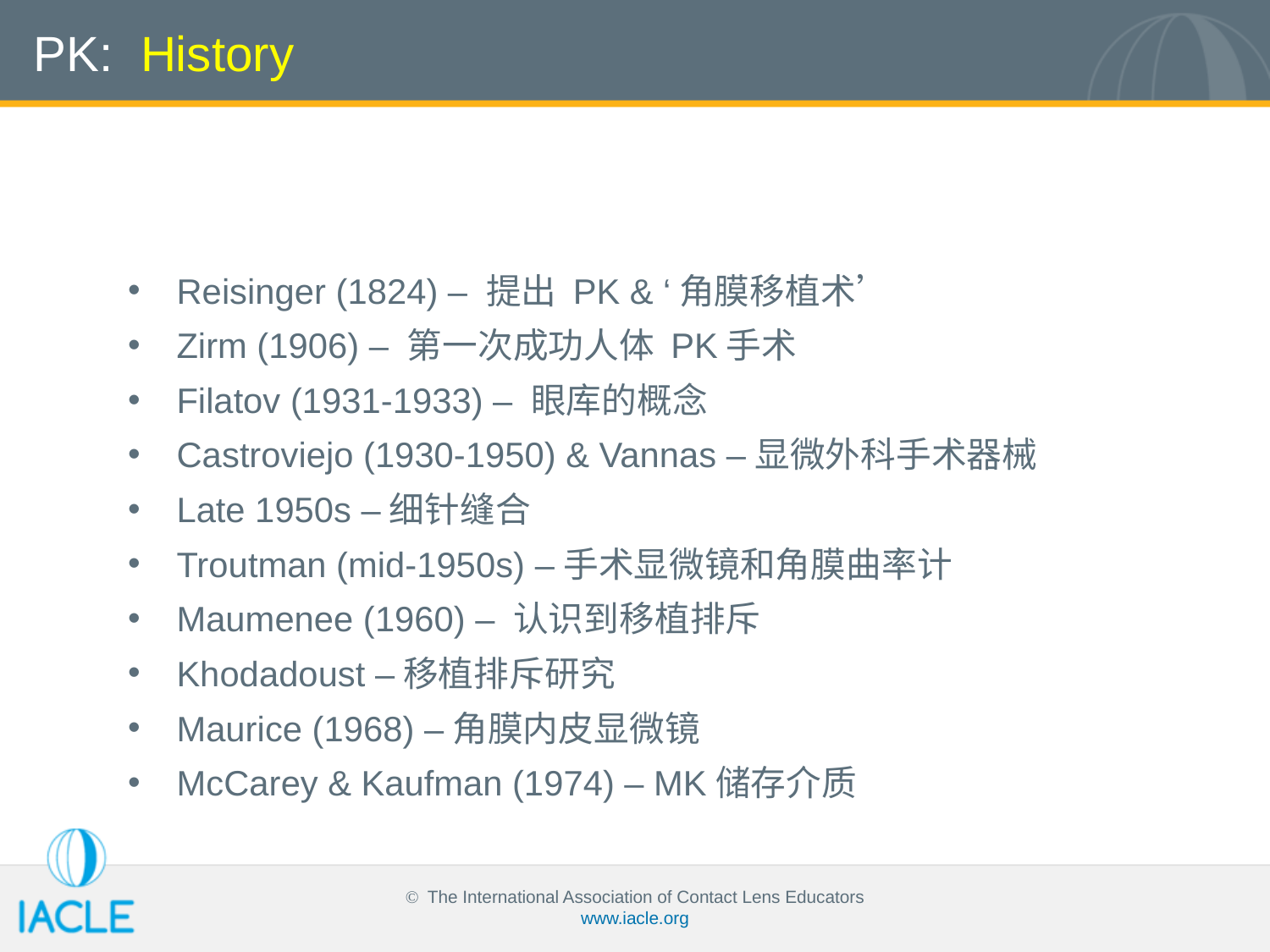

# PK:  History
Reisinger (1824) – 提出 PK & ‘角膜移植术’
Zirm (1906) – 第一次成功人体 PK手术
Filatov (1931-1933) – 眼库的概念
Castroviejo (1930-1950) & Vannas –显微外科手术器械
Late 1950s –细针缝合
Troutman (mid-1950s) –手术显微镜和角膜曲率计
Maumenee (1960) – 认识到移植排斥
Khodadoust –移植排斥研究
Maurice (1968) –角膜内皮显微镜
McCarey & Kaufman (1974) – MK储存介质